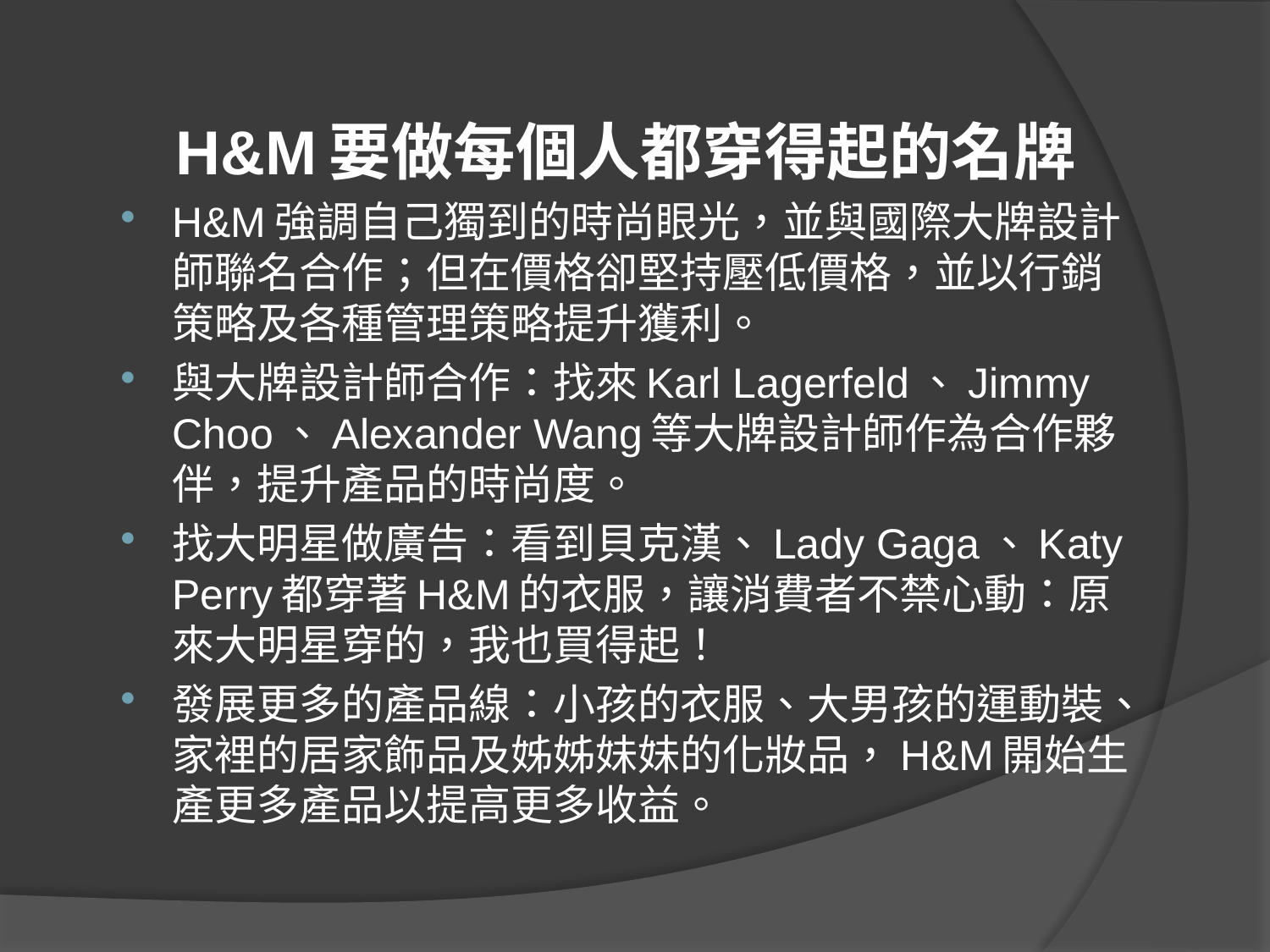

H&M要做每個人都穿得起的名牌
H&M強調自己獨到的時尚眼光，並與國際大牌設計師聯名合作；但在價格卻堅持壓低價格，並以行銷策略及各種管理策略提升獲利。
與大牌設計師合作：找來Karl Lagerfeld、Jimmy Choo、Alexander Wang等大牌設計師作為合作夥伴，提升產品的時尚度。
找大明星做廣告：看到貝克漢、Lady Gaga、Katy Perry都穿著H&M的衣服，讓消費者不禁心動：原來大明星穿的，我也買得起！
發展更多的產品線：小孩的衣服、大男孩的運動裝、家裡的居家飾品及姊姊妹妹的化妝品，H&M開始生產更多產品以提高更多收益。